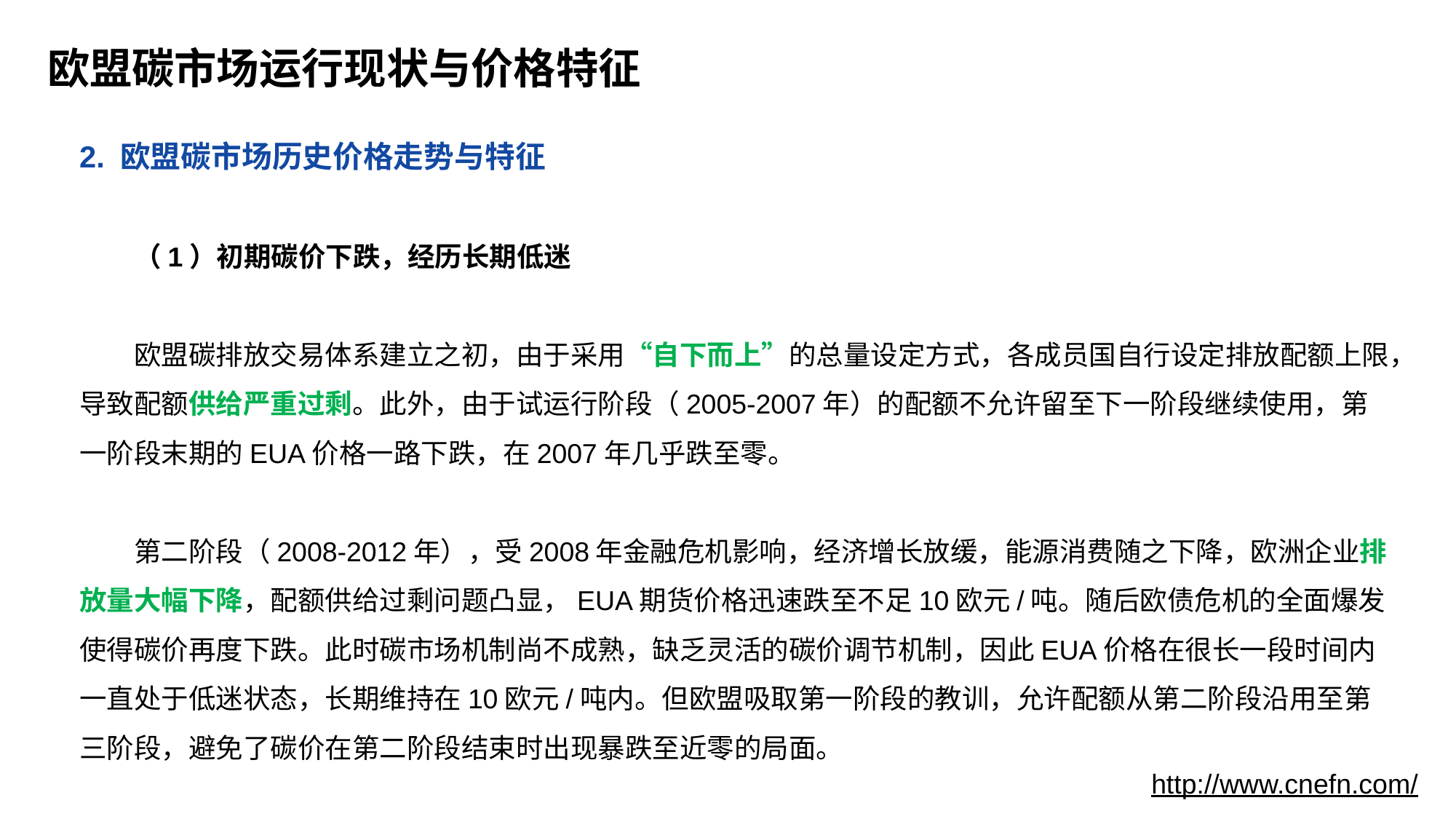

# 欧盟碳市场运行现状与价格特征
2. 欧盟碳市场历史价格走势与特征

（1）初期碳价下跌，经历长期低迷

欧盟碳排放交易体系建立之初，由于采用“自下而上”的总量设定方式，各成员国自行设定排放配额上限，导致配额供给严重过剩。此外，由于试运行阶段（2005-2007年）的配额不允许留至下一阶段继续使用，第一阶段末期的EUA价格一路下跌，在2007年几乎跌至零。

第二阶段（2008-2012年），受2008年金融危机影响，经济增长放缓，能源消费随之下降，欧洲企业排放量大幅下降，配额供给过剩问题凸显，EUA期货价格迅速跌至不足10欧元/吨。随后欧债危机的全面爆发使得碳价再度下跌。此时碳市场机制尚不成熟，缺乏灵活的碳价调节机制，因此EUA价格在很长一段时间内一直处于低迷状态，长期维持在10欧元/吨内。但欧盟吸取第一阶段的教训，允许配额从第二阶段沿用至第三阶段，避免了碳价在第二阶段结束时出现暴跌至近零的局面。